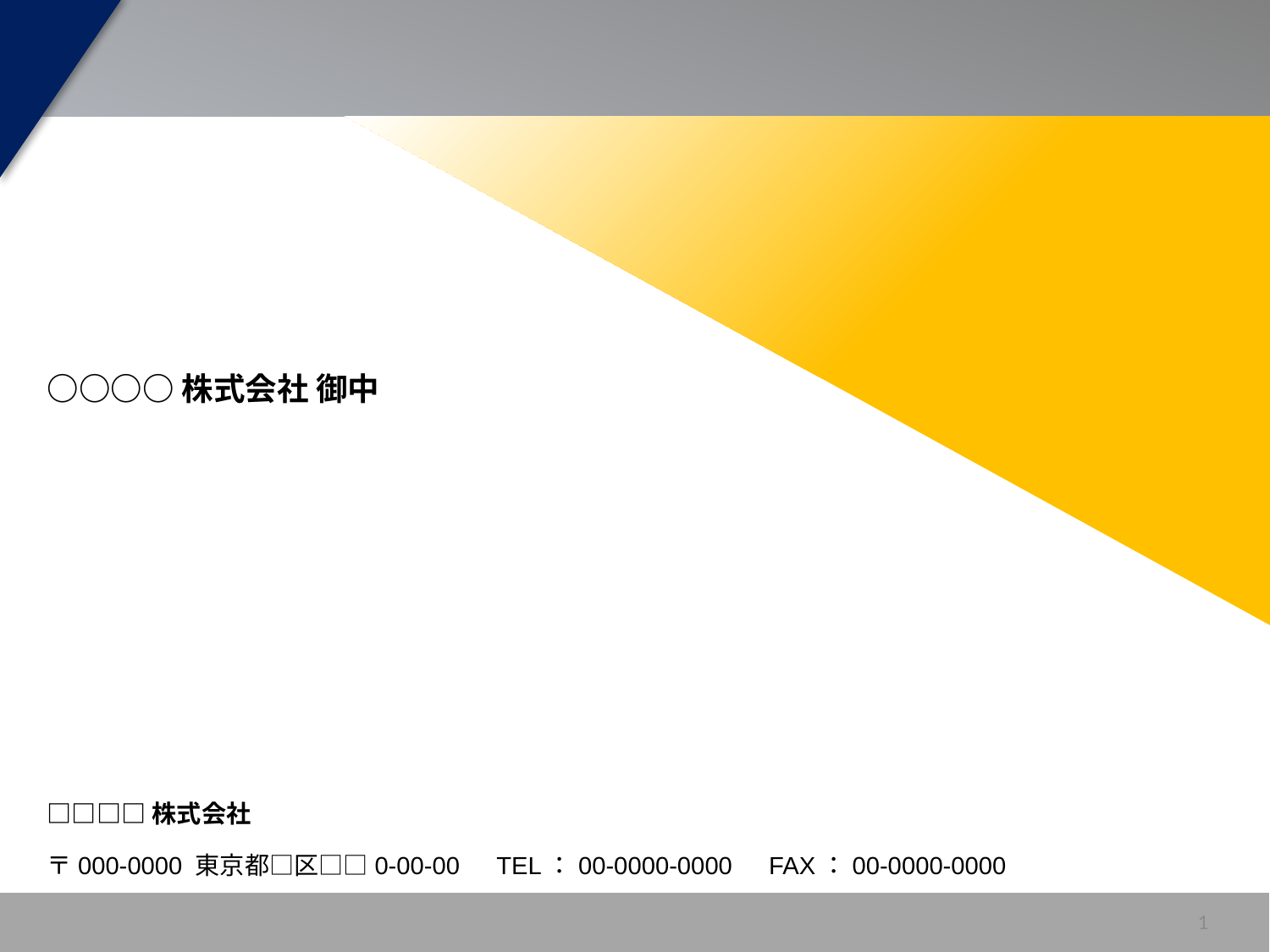

○○○○株式会社 御中
#

□□□□株式会社
〒000-0000 東京都□区□□0-00-00　TEL：00-0000-0000　FAX：00-0000-0000
1